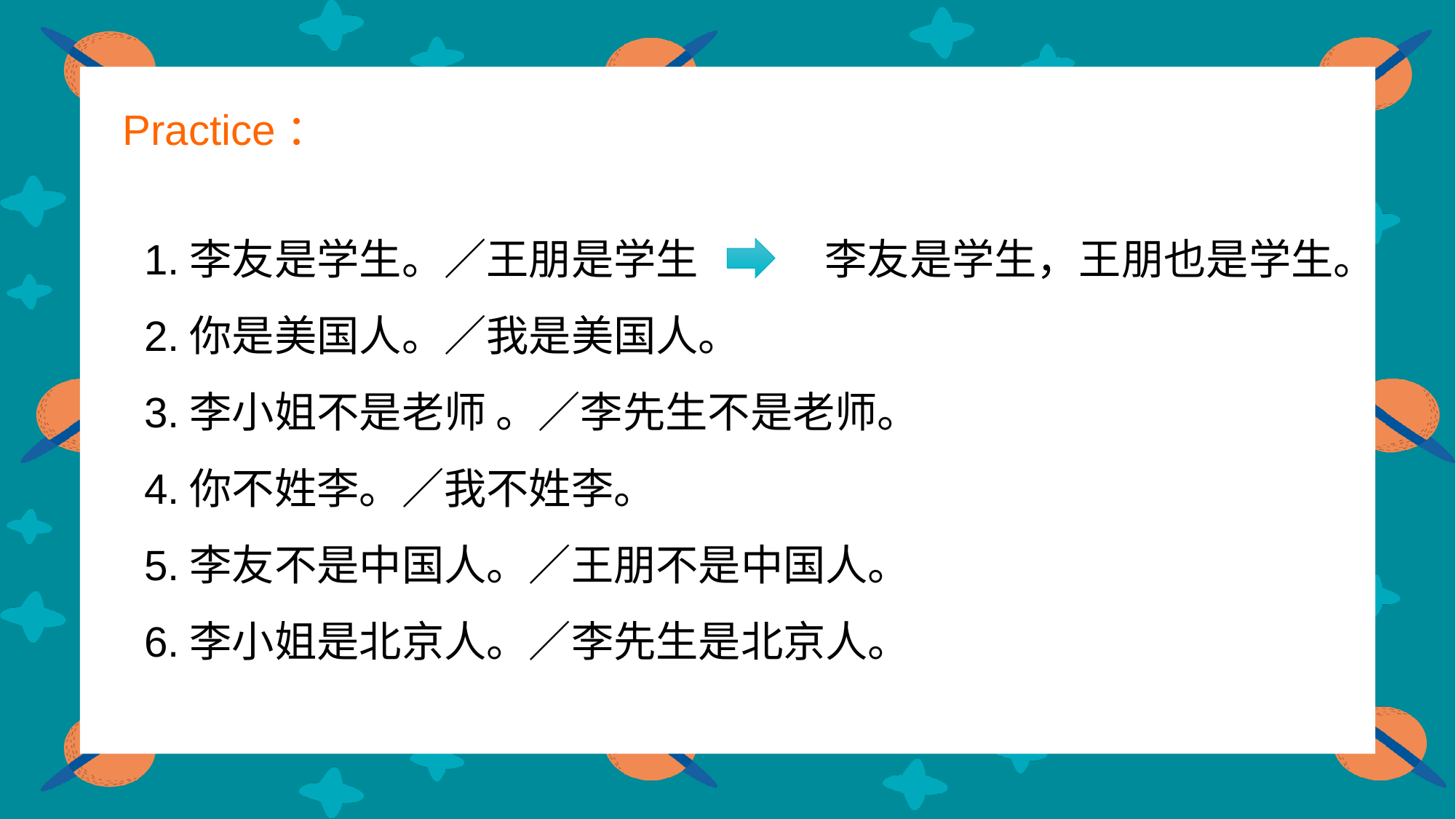

Practice：
1.李友是学生。／王朋是学生
2.你是美国人。／我是美国人。
3.李小姐不是老师 。／李先生不是老师。
4.你不姓李。／我不姓李。
5.李友不是中国人。／王朋不是中国人。
6.李小姐是北京人。／李先生是北京人。
李友是学生，王朋也是学生。